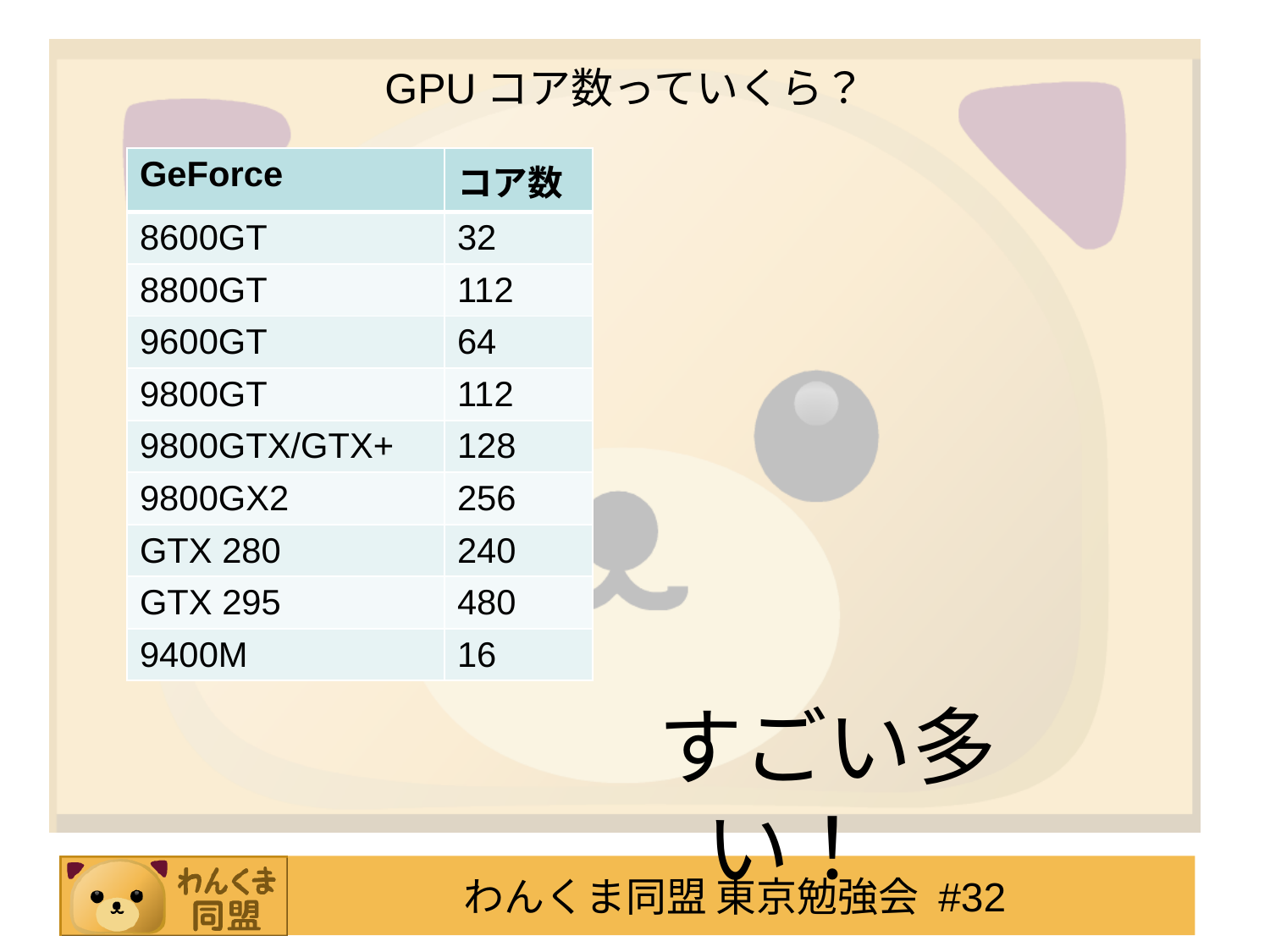

# GPUコア数っていくら？
| GeForce | コア数 |
| --- | --- |
| 8600GT | 32 |
| 8800GT | 112 |
| 9600GT | 64 |
| 9800GT | 112 |
| 9800GTX/GTX+ | 128 |
| 9800GX2 | 256 |
| GTX 280 | 240 |
| GTX 295 | 480 |
| 9400M | 16 |
すごい多い！